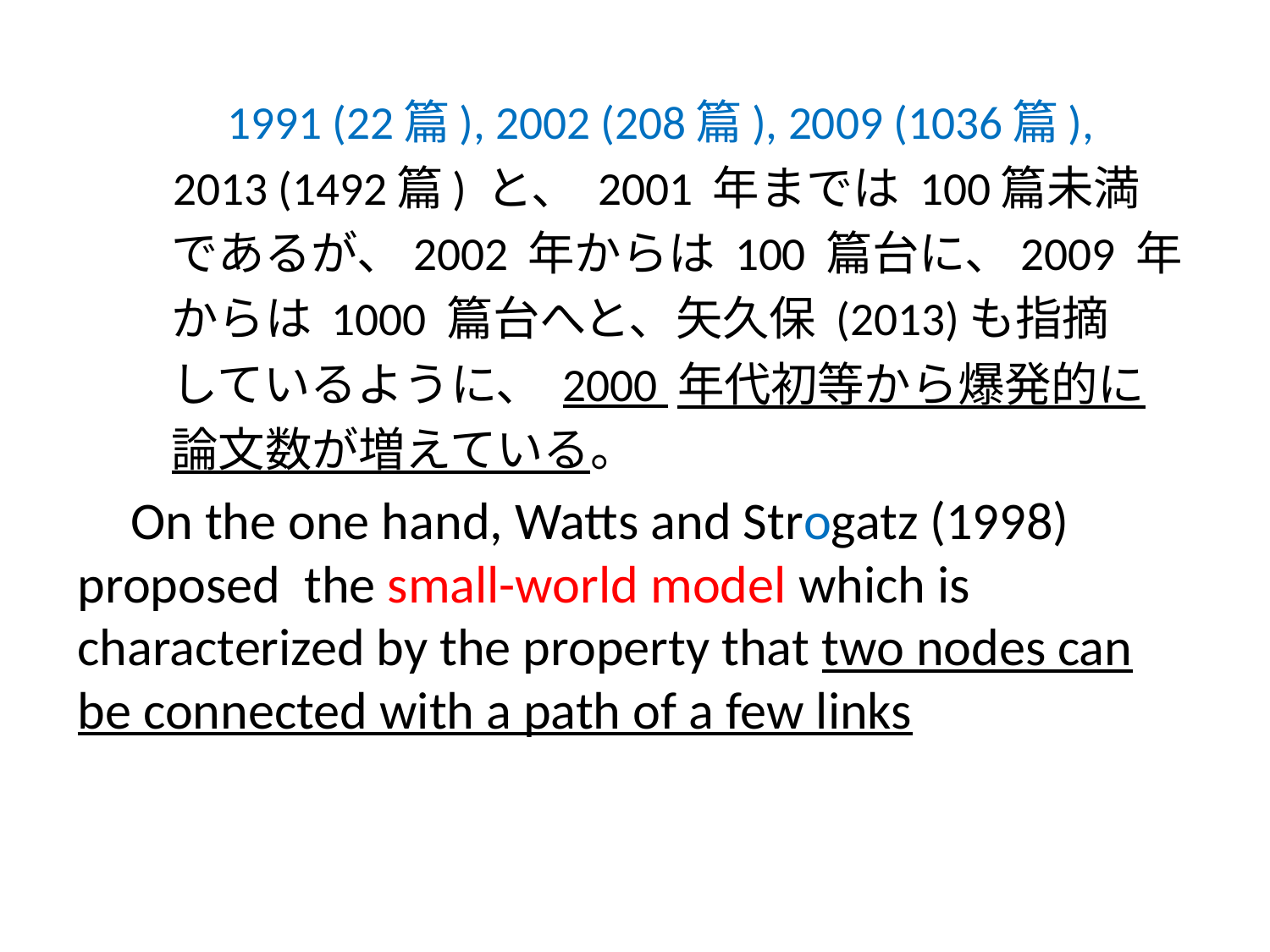

1991 (22篇), 2002 (208篇), 2009 (1036篇),
         2013 (1492篇) と、 2001 年までは 100篇未満
        であるが、2002 年からは 100 篇台に、2009 年
        からは 1000 篇台へと、矢久保 (2013)も指摘
        しているように、 2000 年代初等から爆発的に
        論文数が増えている。
     On the one hand, Watts and Strogatz (1998) proposed  the small-world model which is characterized by the property that two nodes can be connected with a path of a few links